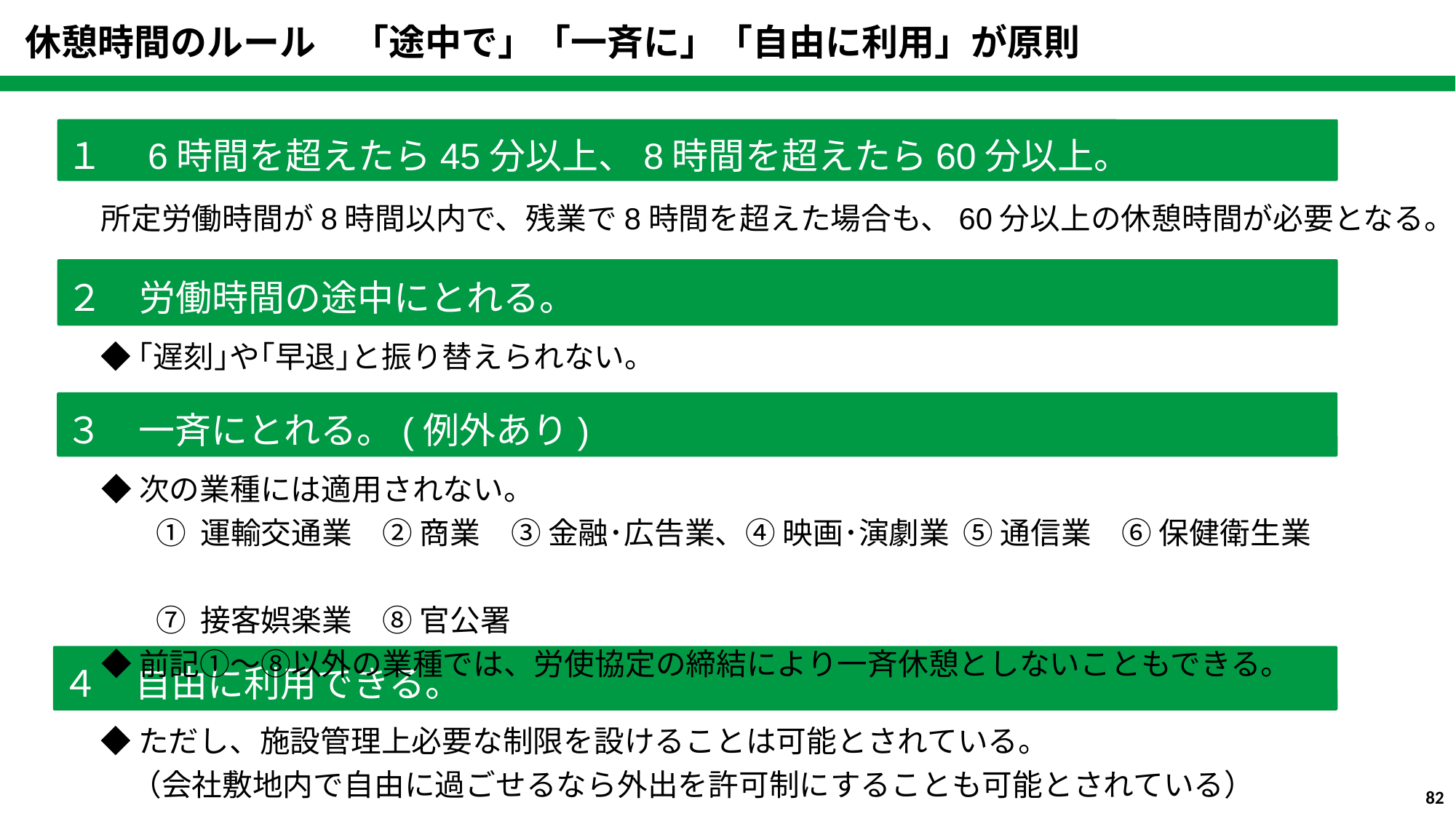

休憩時間のルール　「途中で」「一斉に」「自由に利用」が原則

１　6時間を超えたら45分以上、8時間を超えたら60分以上。
所定労働時間が8時間以内で、残業で8時間を超えた場合も、60分以上の休憩時間が必要となる。
２　労働時間の途中にとれる。
◆｢遅刻｣や｢早退｣と振り替えられない。
３　一斉にとれる。(例外あり)
◆次の業種には適用されない。
① 運輸交通業　② 商業　③ 金融･広告業、④ 映画･演劇業  ⑤ 通信業　⑥ 保健衛生業
⑦ 接客娯楽業　⑧ 官公署
◆前記①～⑧以外の業種では、労使協定の締結により一斉休憩としないこともできる。
４　自由に利用できる。
◆ただし、施設管理上必要な制限を設けることは可能とされている。
　（会社敷地内で自由に過ごせるなら外出を許可制にすることも可能とされている）
82